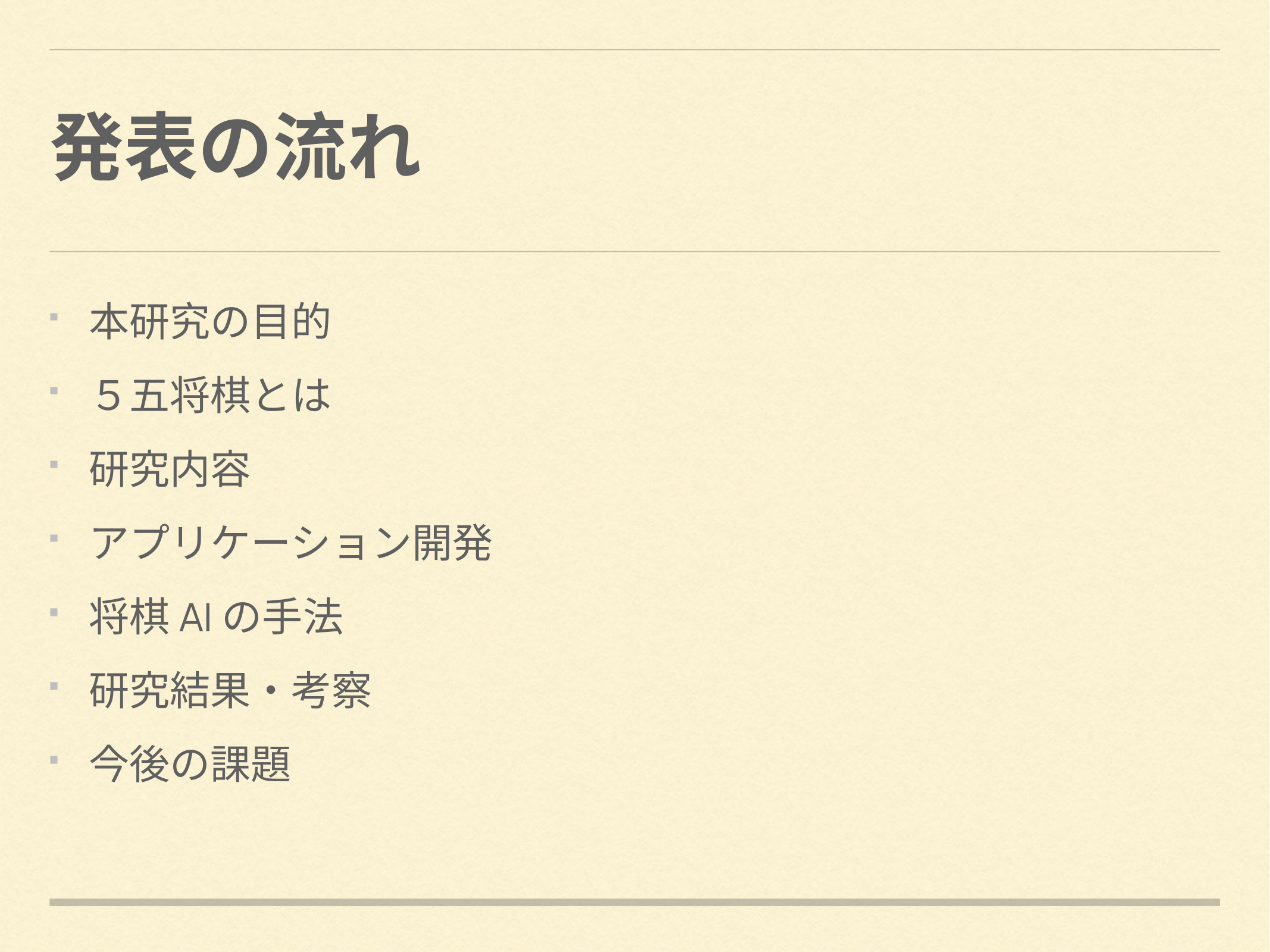

# 発表の流れ
本研究の目的
５五将棋とは
研究内容
アプリケーション開発
将棋AIの手法
研究結果・考察
今後の課題